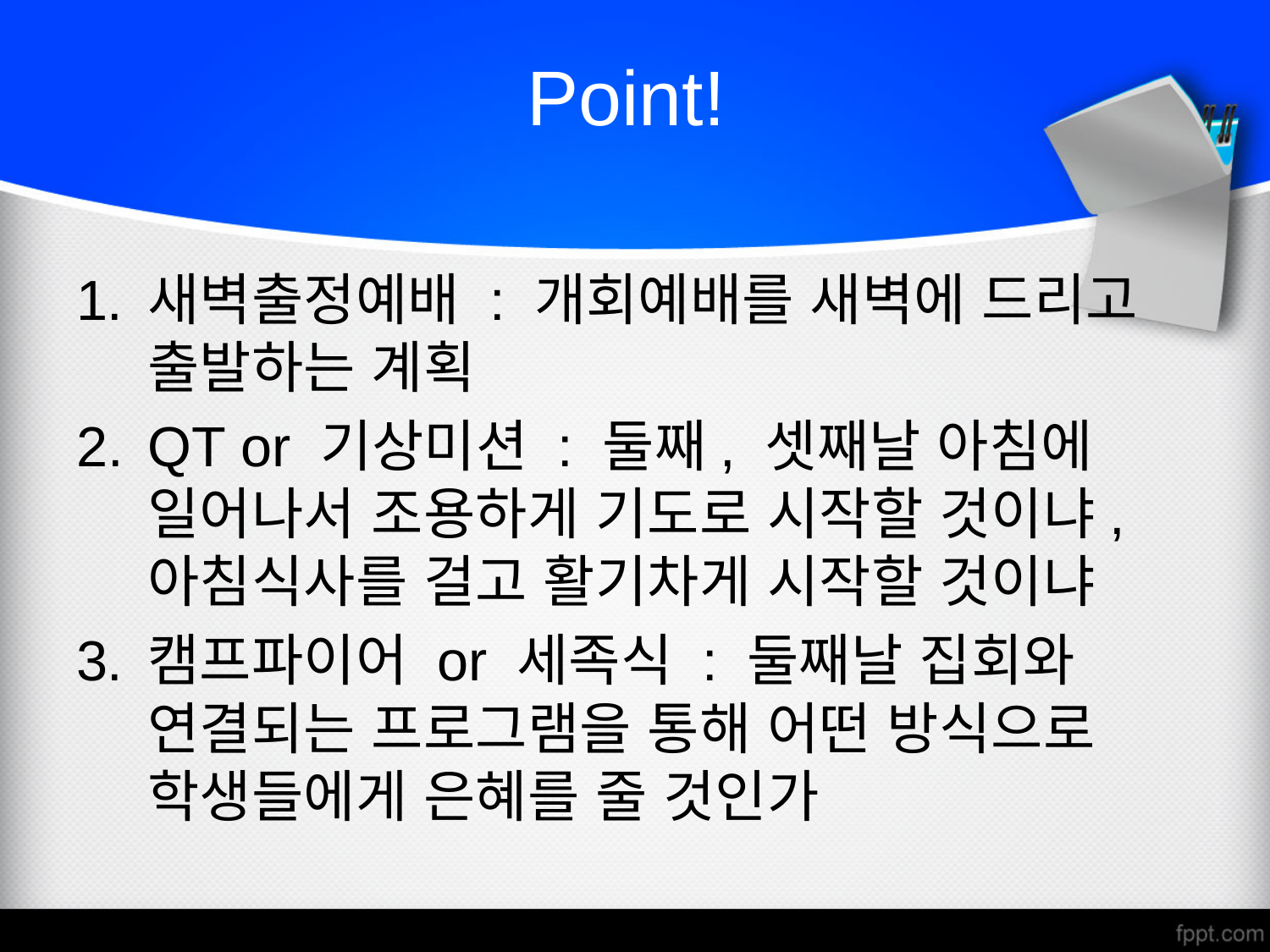

# Point!
새벽출정예배 : 개회예배를 새벽에 드리고  출발하는 계획
QT or 기상미션 : 둘째, 셋째날 아침에 일어나서 조용하게 기도로 시작할 것이냐, 아침식사를 걸고 활기차게 시작할 것이냐
캠프파이어 or 세족식 : 둘째날 집회와 연결되는 프로그램을 통해 어떤 방식으로 학생들에게 은혜를 줄 것인가